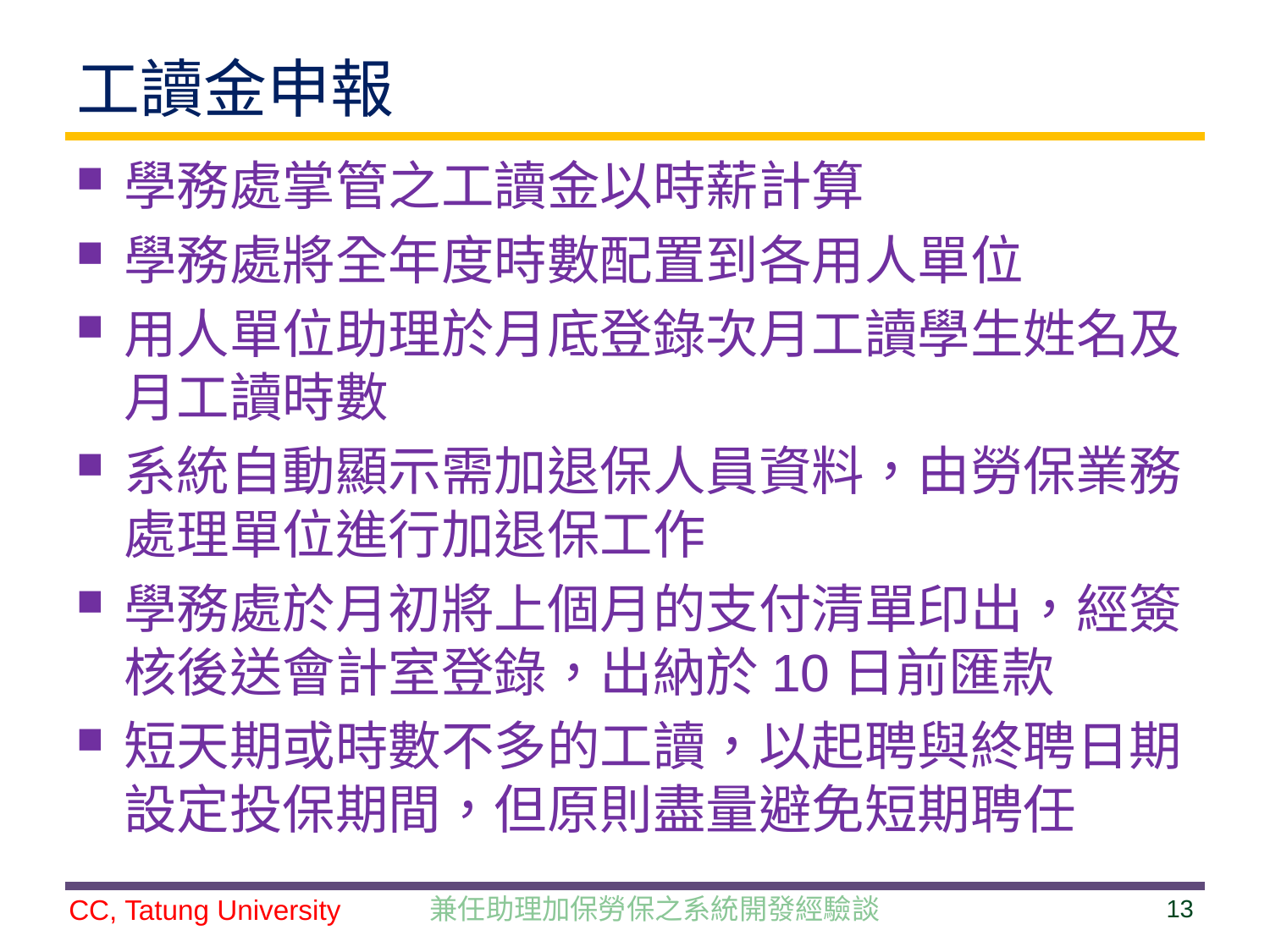

# 工讀金申報
學務處掌管之工讀金以時薪計算
學務處將全年度時數配置到各用人單位
用人單位助理於月底登錄次月工讀學生姓名及月工讀時數
系統自動顯示需加退保人員資料，由勞保業務處理單位進行加退保工作
學務處於月初將上個月的支付清單印出，經簽核後送會計室登錄，出納於10日前匯款
短天期或時數不多的工讀，以起聘與終聘日期設定投保期間，但原則盡量避免短期聘任
兼任助理加保勞保之系統開發經驗談
13